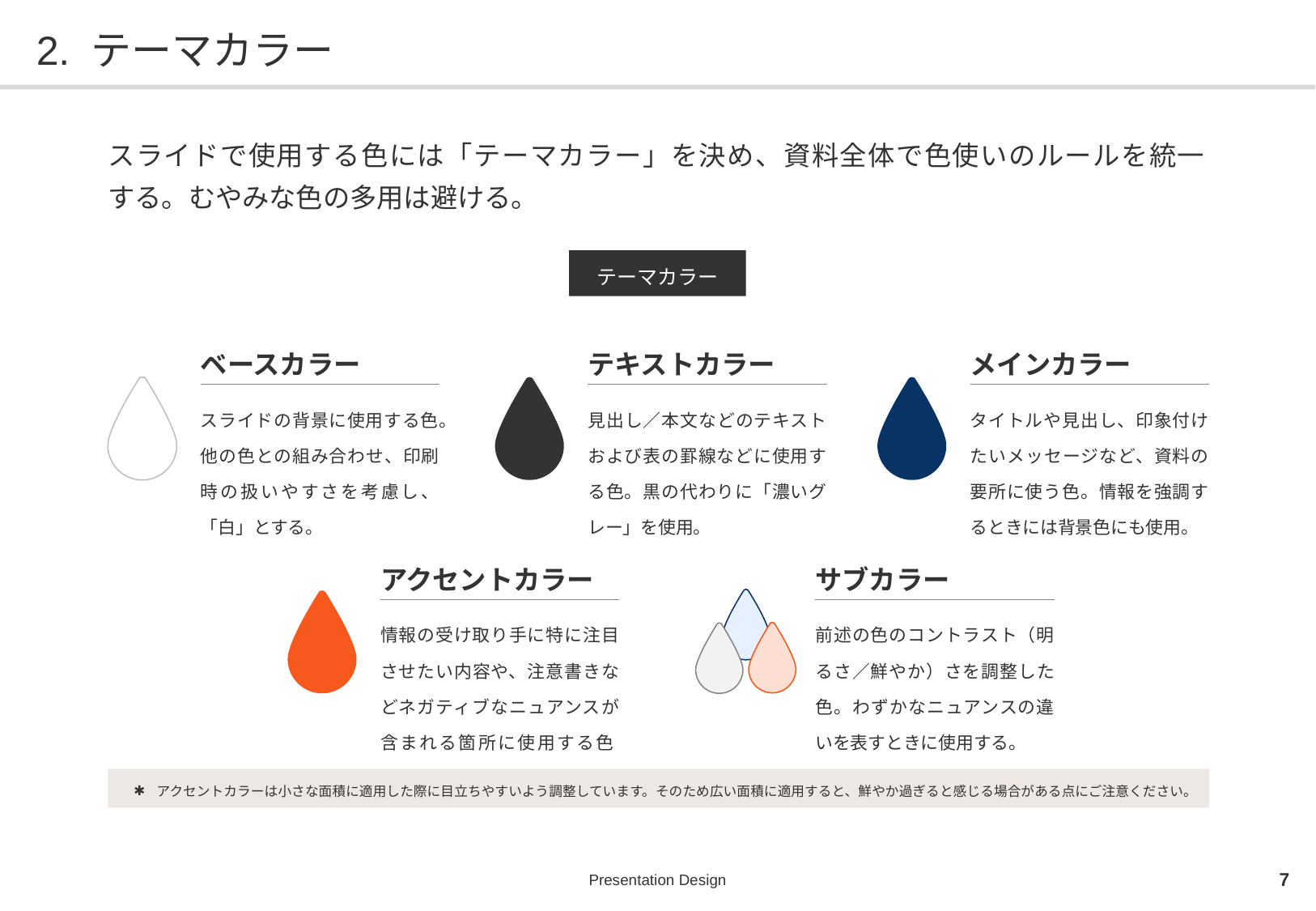

# 2. テーマカラー
スライドで使用する色には「テーマカラー」を決め、資料全体で色使いのルールを統一
する。むやみな色の多用は避ける。
テーマカラー
| ベースカラー |
| --- |
| スライドの背景に使用する色。他の色との組み合わせ、印刷時の扱いやすさを考慮し、「白」とする。 |
| テキストカラー |
| --- |
| 見出し／本文などのテキストおよび表の罫線などに使用する色。黒の代わりに「濃いグレー」を使用。 |
| メインカラー |
| --- |
| タイトルや見出し、印象付けたいメッセージなど、資料の要所に使う色。情報を強調するときには背景色にも使用。 |

| アクセントカラー |
| --- |
| 情報の受け取り手に特に注目させたい内容や、注意書きなどネガティブなニュアンスが含まれる箇所に使用する色\*。 |
| サブカラー |
| --- |
| 前述の色のコントラスト（明るさ／鮮やか）さを調整した色。わずかなニュアンスの違いを表すときに使用する。 |

アクセントカラーは小さな面積に適用した際に目立ちやすいよう調整しています。そのため広い面積に適用すると、鮮やか過ぎると感じる場合がある点にご注意ください。
Presentation Design
7